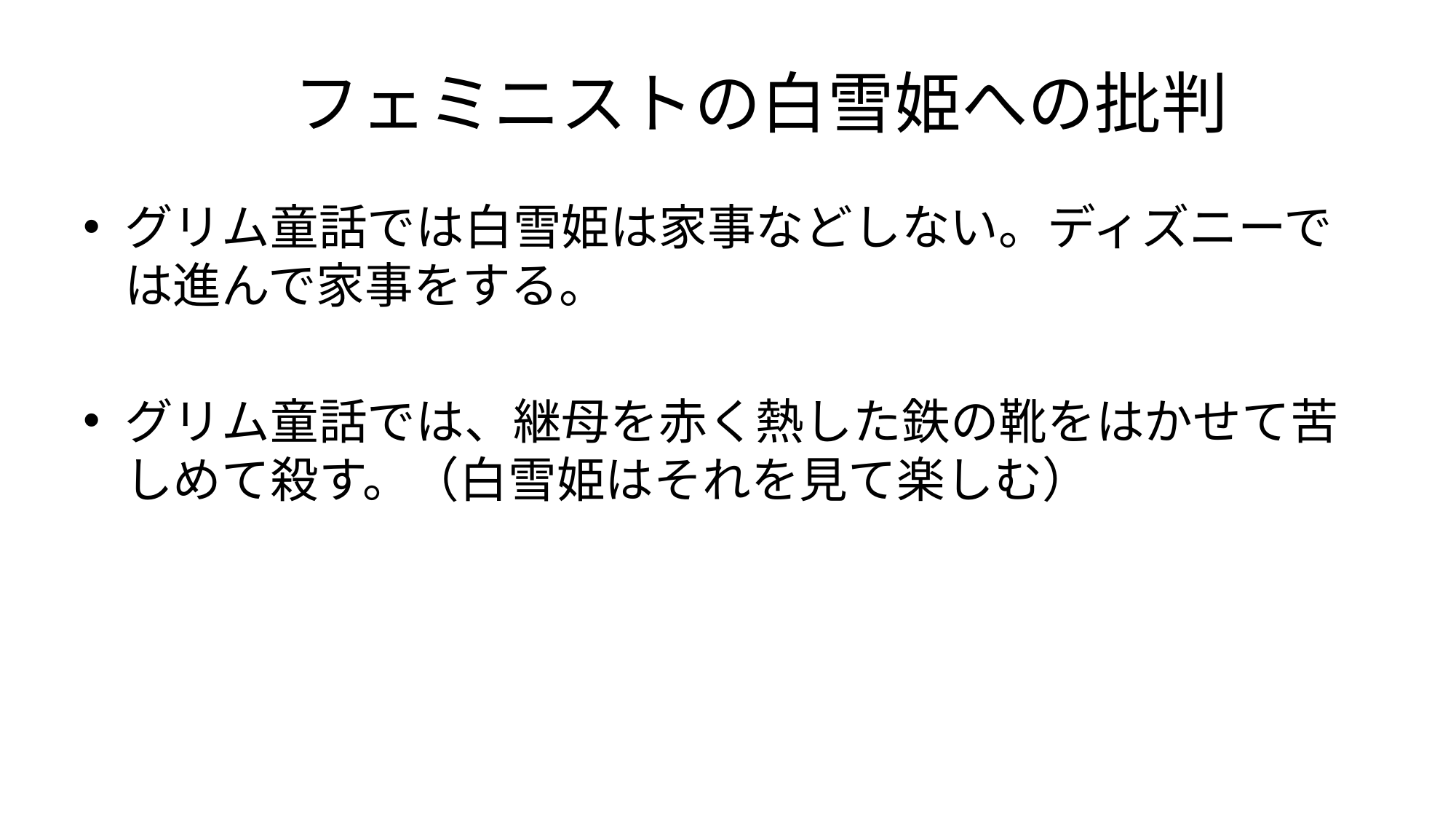

# フェミニストの白雪姫への批判
グリム童話では白雪姫は家事などしない。ディズニーでは進んで家事をする。

グリム童話では、継母を赤く熱した鉄の靴をはかせて苦しめて殺す。（白雪姫はそれを見て楽しむ）